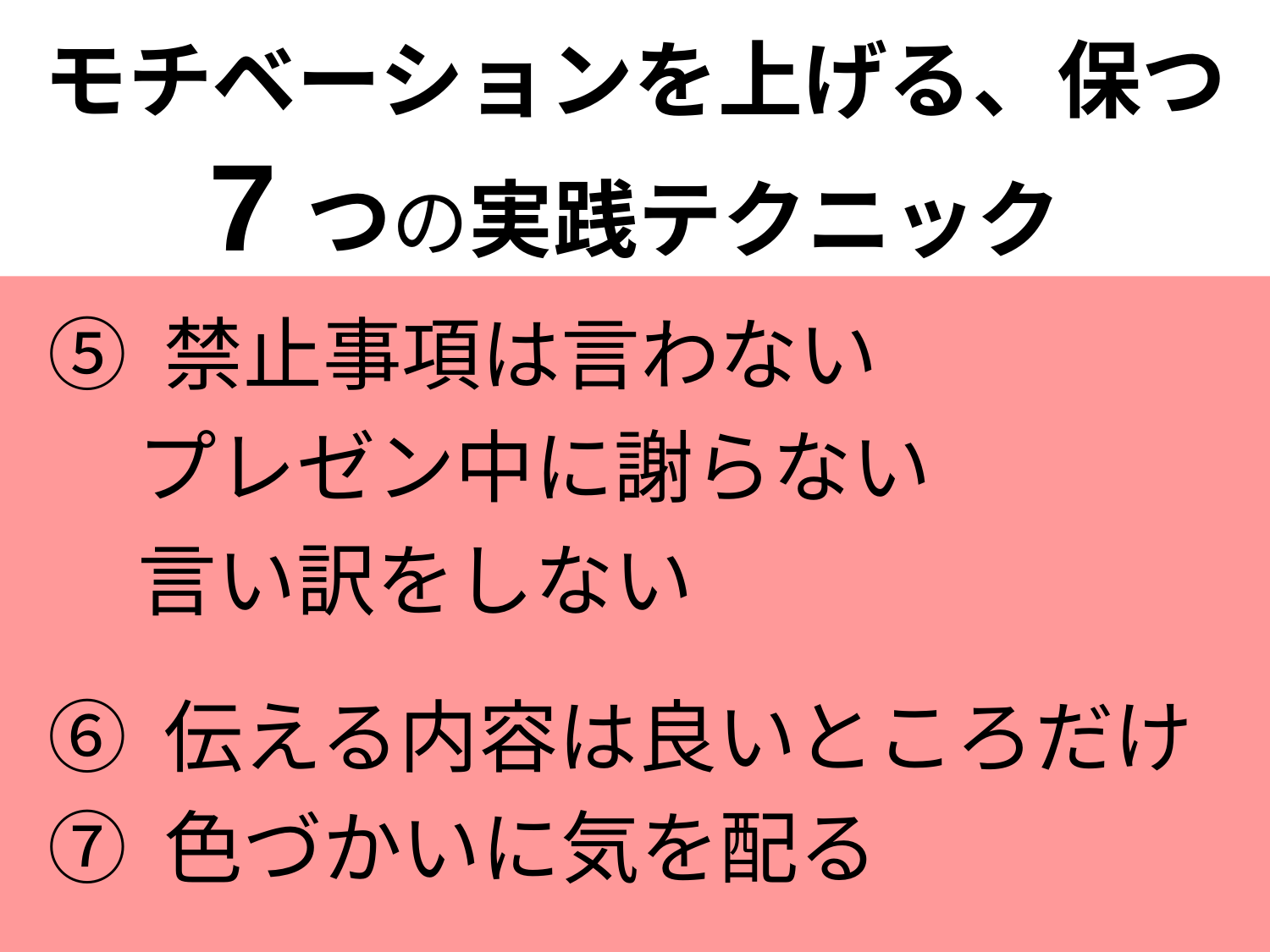

# モチベーションを上げる、保つ 7つの実践テクニック

⑤ 禁止事項は言わない
    プレゼン中に謝らない
    言い訳をしない
⑥ 伝える内容は良いところだけ
⑦ 色づかいに気を配る